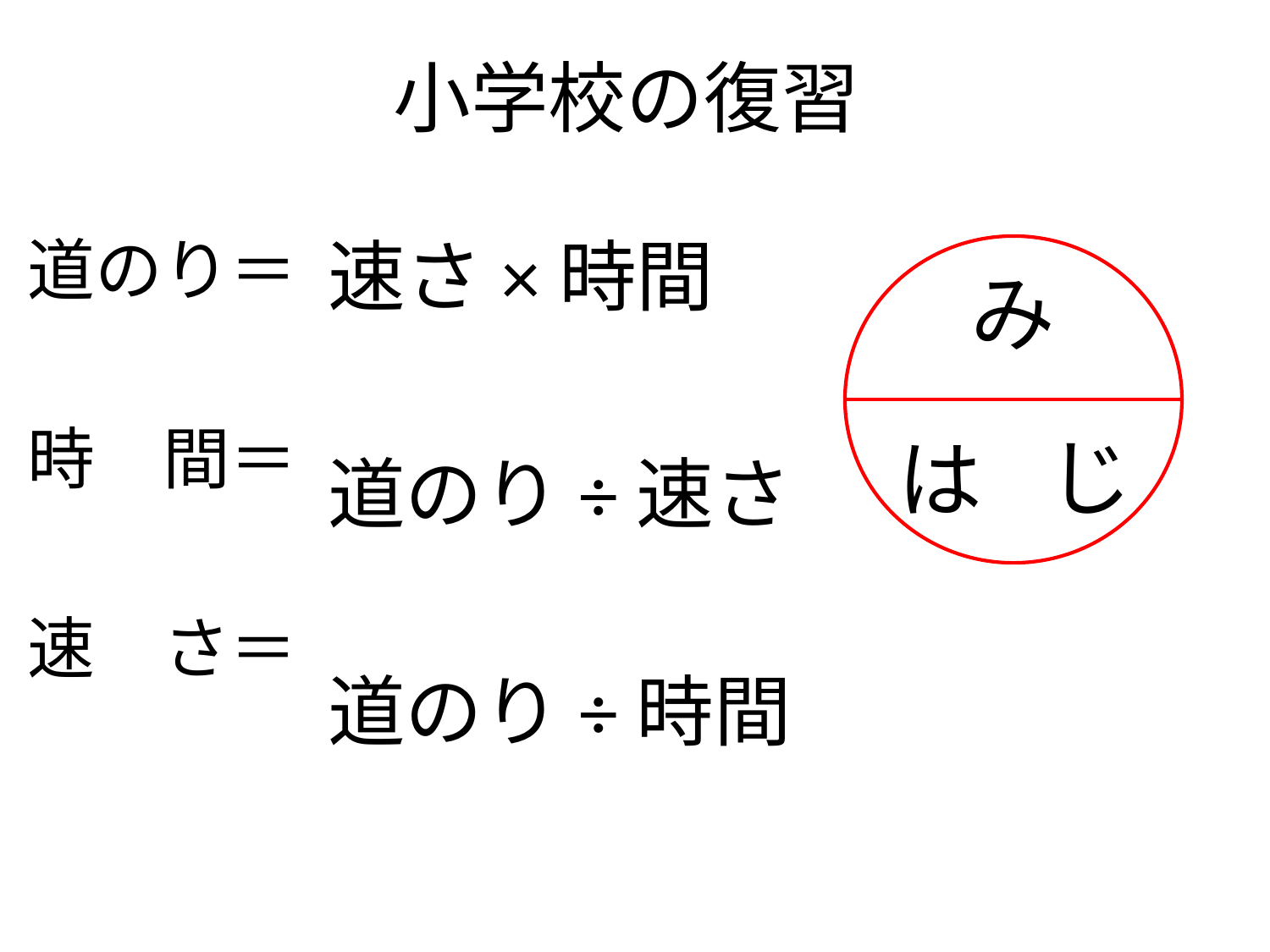

# 小学校の復習
速さ×時間

道のり÷速さ

道のり÷時間
道のり＝

時　間＝

速　さ＝

み
じ
は